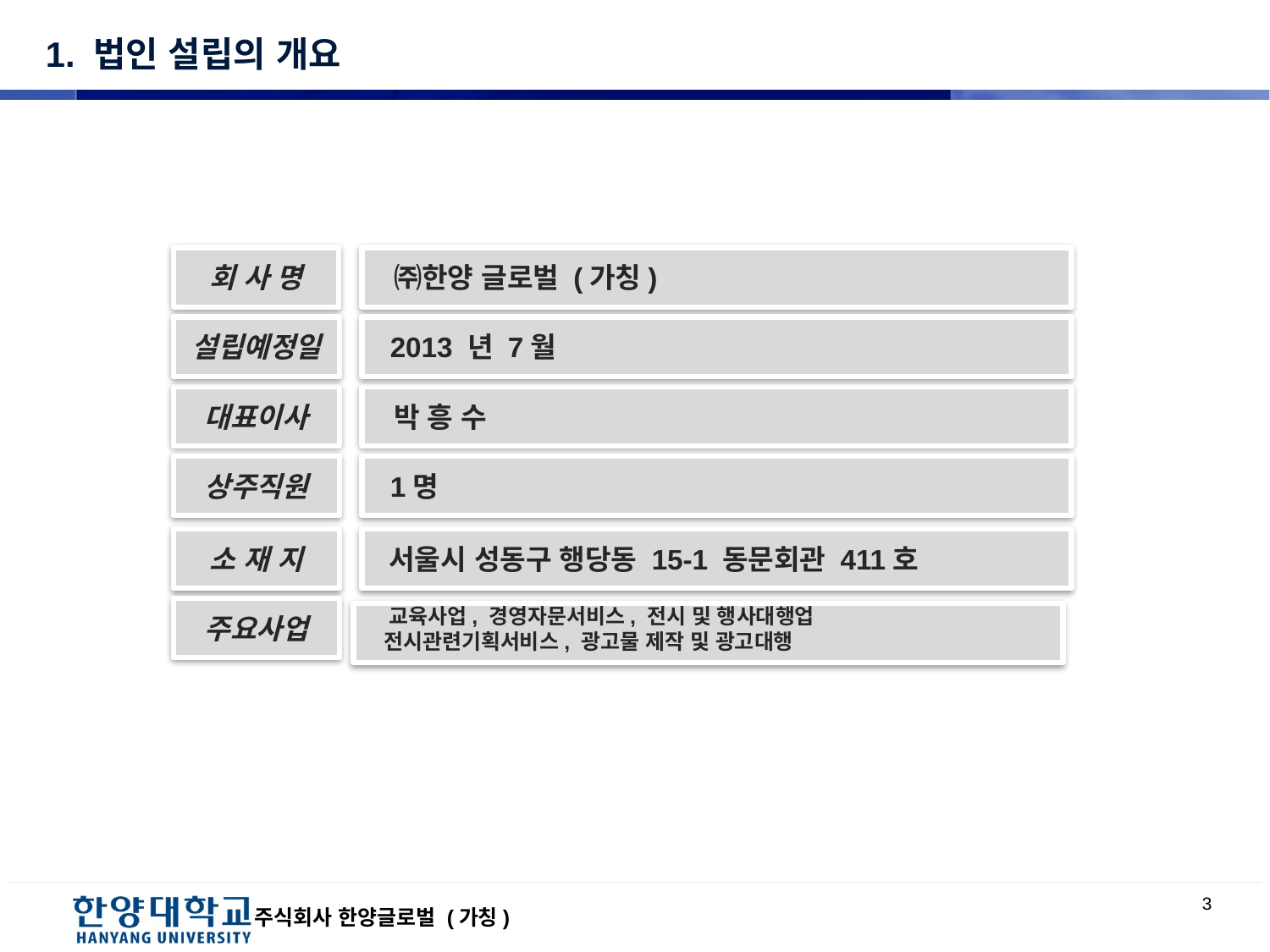

# 1. 법인 설립의 개요
회 사 명
  ㈜한양 글로벌 (가칭)
설립예정일
  2013 년 7월
대표이사
  박 흥 수
상주직원
  1명
소 재 지
 서울시 성동구 행당동 15-1 동문회관 411호
주요사업

   교육사업, 경영자문서비스, 전시 및 행사대행업
   전시관련기획서비스, 광고물 제작 및 광고대행